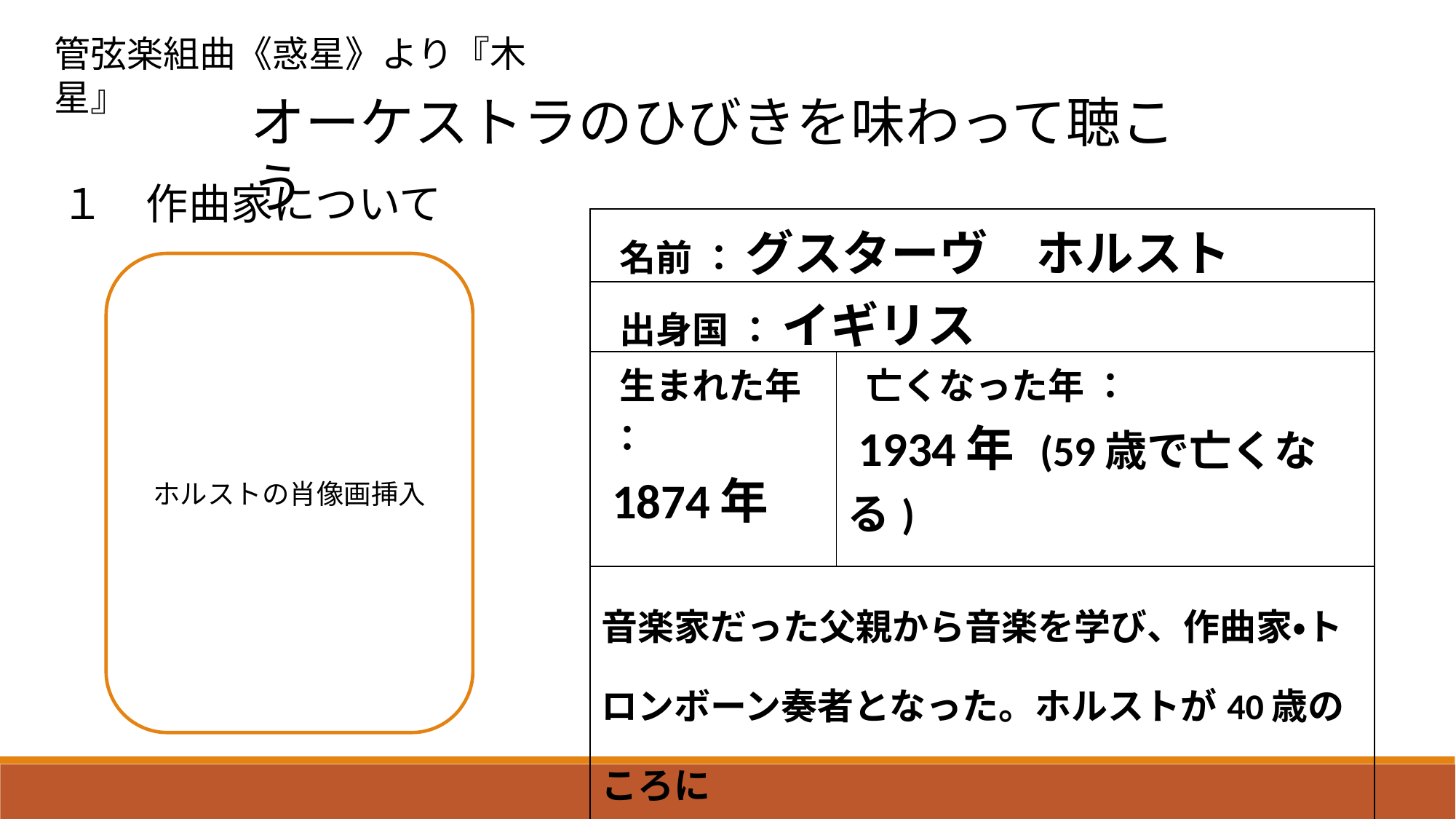

管弦楽組曲《惑星》より『木星』
オーケストラのひびきを味わって聴こう
１　作曲家について
| 名前 ： グスターヴ　ホルスト |  |
| --- | --- |
| 出身国 ： イギリス |  |
| 生まれた年 ：　　　　 1874年 | 亡くなった年 ： 1934年 (59歳で亡くなる) |
| 音楽家だった父親から音楽を学び、作曲家・トロンボーン奏者となった。ホルストが40歳のころに 管弦楽組曲《惑星》の作曲が始まった。ほかにも、弦楽合奏の『セントポール組曲』などを作曲した。 |  |
ホルストの肖像画挿入